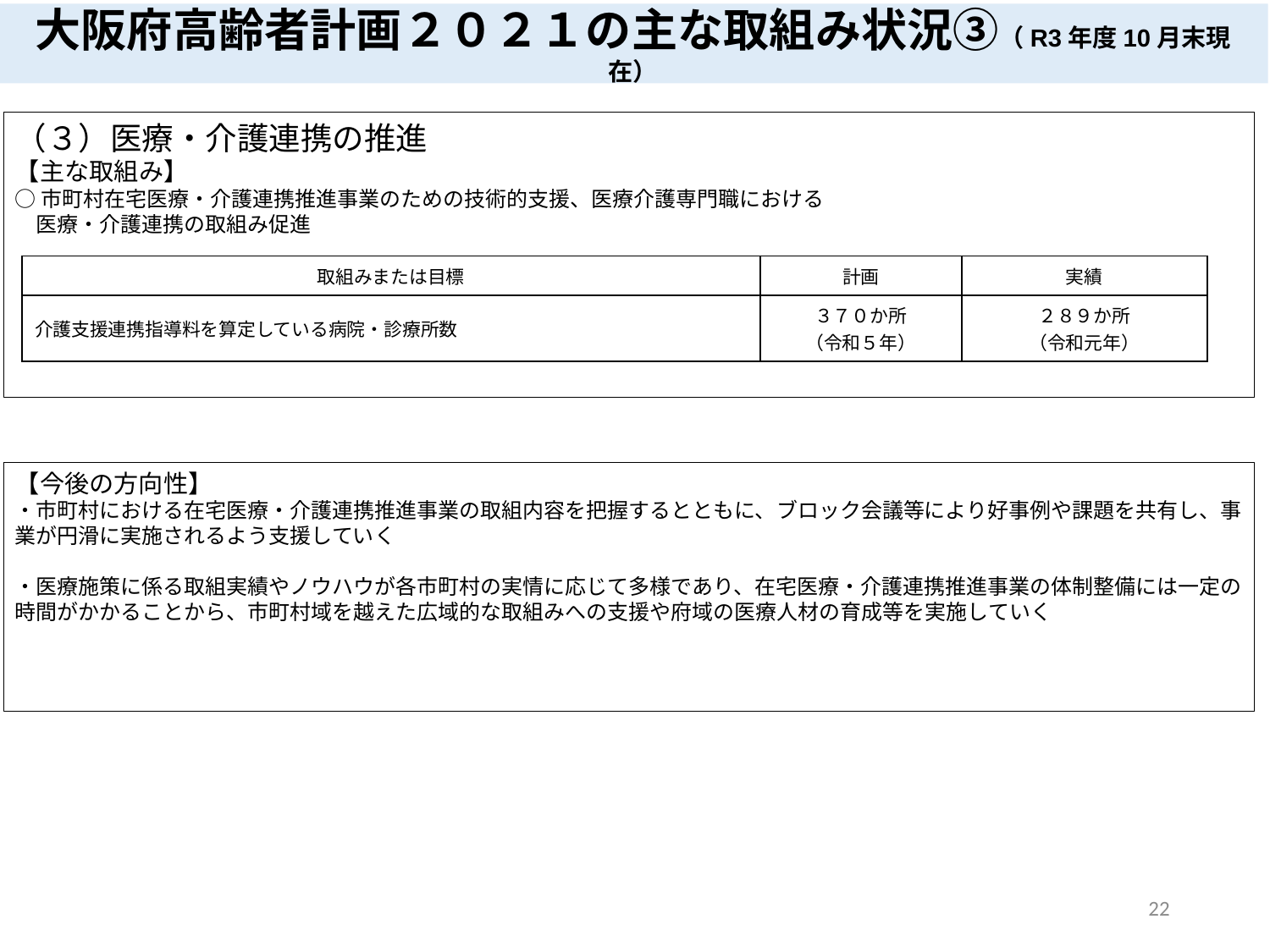

大阪府高齢者計画２０２１の主な取組み状況③（R3年度10月末現在）
（３）医療・介護連携の推進
【主な取組み】
○市町村在宅医療・介護連携推進事業のための技術的支援、医療介護専門職における
　医療・介護連携の取組み促進
| 取組みまたは目標 | 計画 | 実績 |
| --- | --- | --- |
| 介護支援連携指導料を算定している病院・診療所数 | ３７０か所 （令和５年） | ２８９か所 （令和元年） |
【今後の方向性】
・市町村における在宅医療・介護連携推進事業の取組内容を把握するとともに、ブロック会議等により好事例や課題を共有し、事業が円滑に実施されるよう支援していく

・医療施策に係る取組実績やノウハウが各市町村の実情に応じて多様であり、在宅医療・介護連携推進事業の体制整備には一定の時間がかかることから、市町村域を越えた広域的な取組みへの支援や府域の医療人材の育成等を実施していく
22